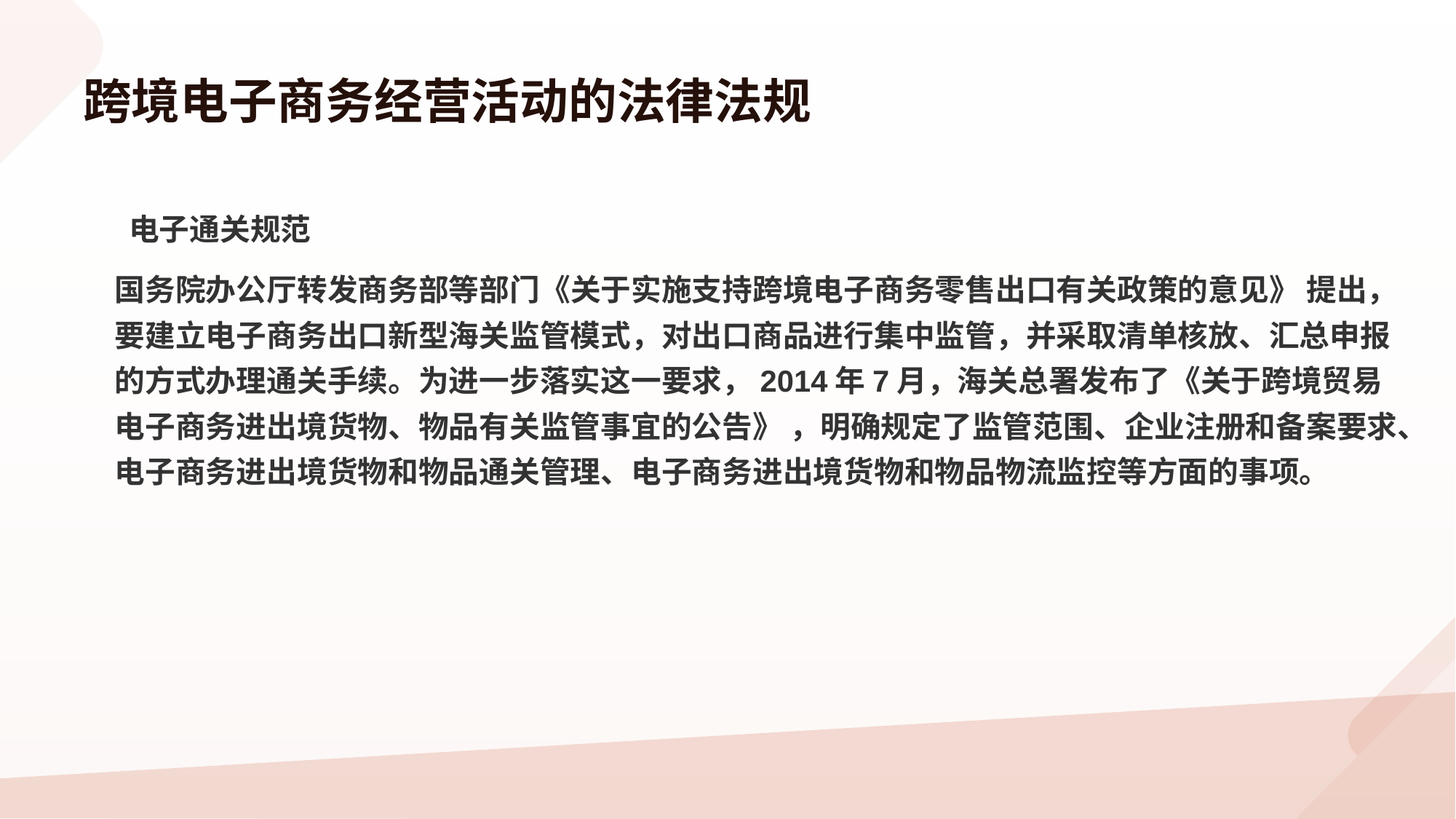

# 跨境电子商务经营活动的法律法规
 电子通关规范
国务院办公厅转发商务部等部门《关于实施支持跨境电子商务零售出口有关政策的意见》 提出，要建立电子商务出口新型海关监管模式，对出口商品进行集中监管，并采取清单核放、汇总申报的方式办理通关手续。为进一步落实这一要求，2014年7月，海关总署发布了《关于跨境贸易电子商务进出境货物、物品有关监管事宜的公告》 ，明确规定了监管范围、企业注册和备案要求、电子商务进出境货物和物品通关管理、电子商务进出境货物和物品物流监控等方面的事项。